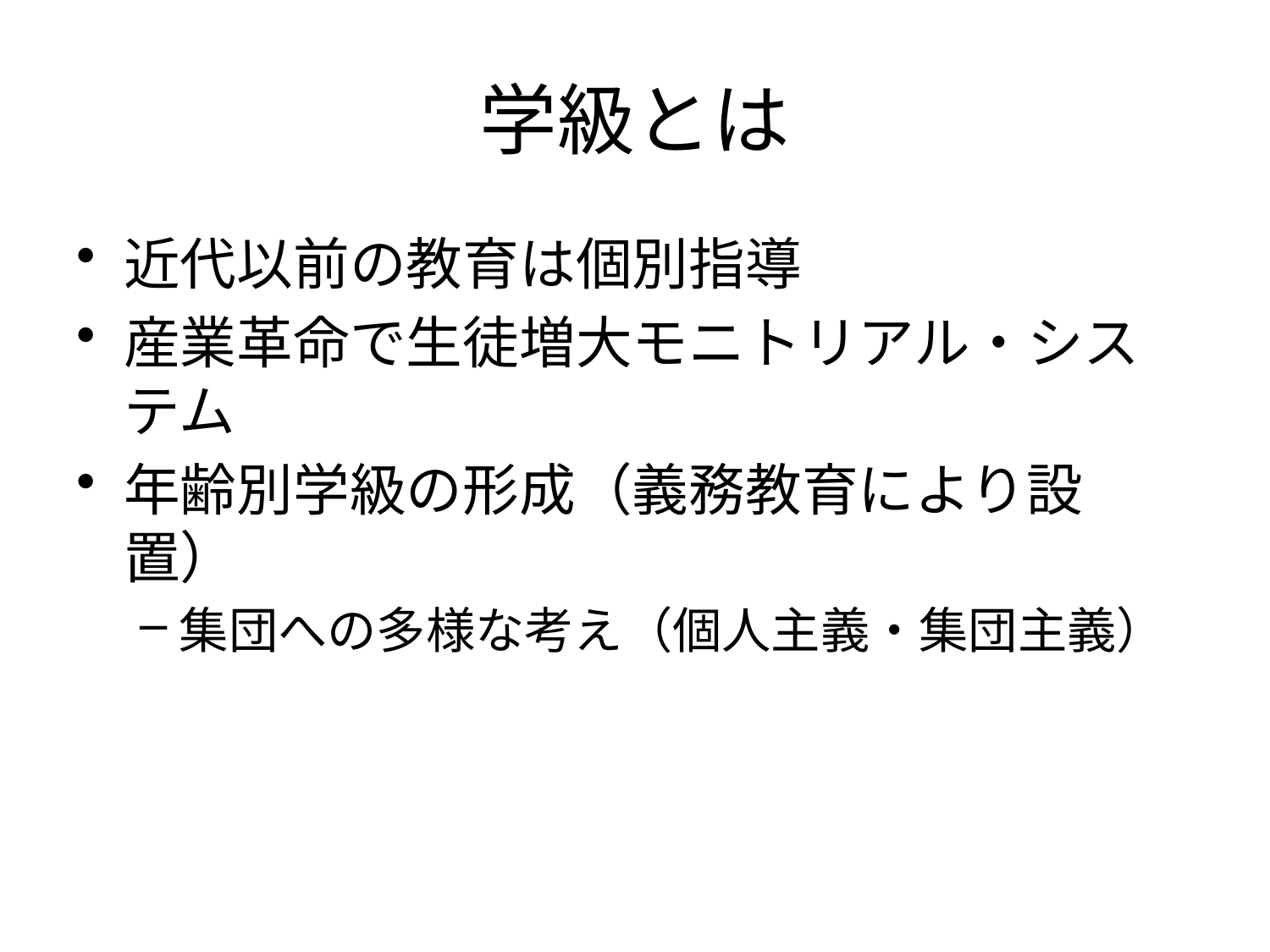

# 学級とは
近代以前の教育は個別指導
産業革命で生徒増大モニトリアル・システム
年齢別学級の形成（義務教育により設置）
集団への多様な考え（個人主義・集団主義）